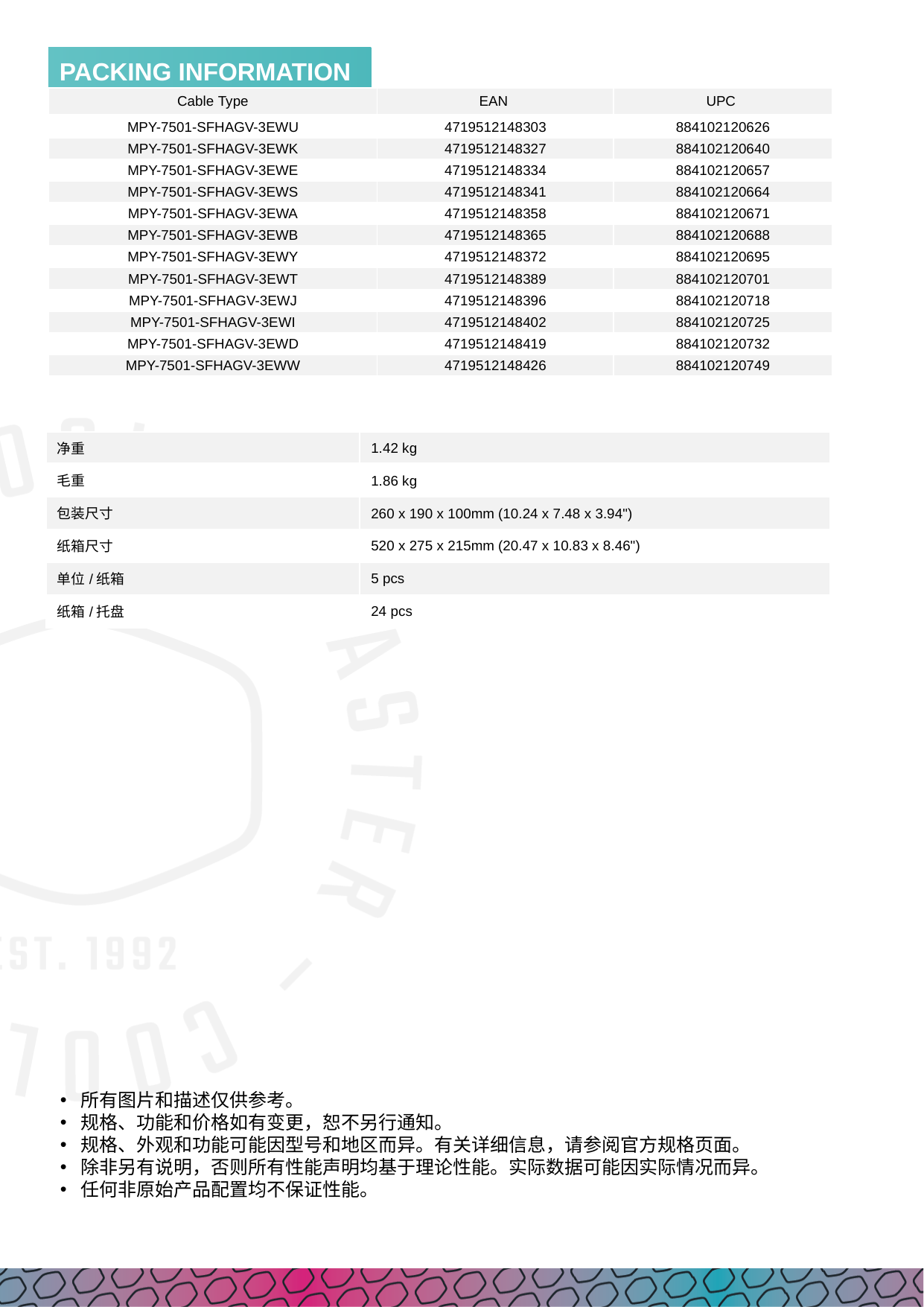

| Cable Type | EAN | UPC |
| --- | --- | --- |
| MPY-7501-SFHAGV-3EWU | 4719512148303 | 884102120626 |
| MPY-7501-SFHAGV-3EWK | 4719512148327 | 884102120640 |
| MPY-7501-SFHAGV-3EWE | 4719512148334 | 884102120657 |
| MPY-7501-SFHAGV-3EWS | 4719512148341 | 884102120664 |
| MPY-7501-SFHAGV-3EWA | 4719512148358 | 884102120671 |
| MPY-7501-SFHAGV-3EWB | 4719512148365 | 884102120688 |
| MPY-7501-SFHAGV-3EWY | 4719512148372 | 884102120695 |
| MPY-7501-SFHAGV-3EWT | 4719512148389 | 884102120701 |
| MPY-7501-SFHAGV-3EWJ | 4719512148396 | 884102120718 |
| MPY-7501-SFHAGV-3EWI | 4719512148402 | 884102120725 |
| MPY-7501-SFHAGV-3EWD | 4719512148419 | 884102120732 |
| MPY-7501-SFHAGV-3EWW | 4719512148426 | 884102120749 |
| 净重 | 1.42 kg |
| --- | --- |
| 毛重 | 1.86 kg |
| 包装尺寸 | 260 x 190 x 100mm (10.24 x 7.48 x 3.94") |
| 纸箱尺寸 | 520 x 275 x 215mm (20.47 x 10.83 x 8.46") |
| 单位/纸箱 | 5 pcs |
| 纸箱/托盘 | 24 pcs |
所有图片和描述仅供参考。
规格、功能和价格如有变更，恕不另行通知。
规格、外观和功能可能因型号和地区而异。有关详细信息，请参阅官方规格页面。
除非另有说明，否则所有性能声明均基于理论性能。实际数据可能因实际情况而异。
任何非原始产品配置均不保证性能。